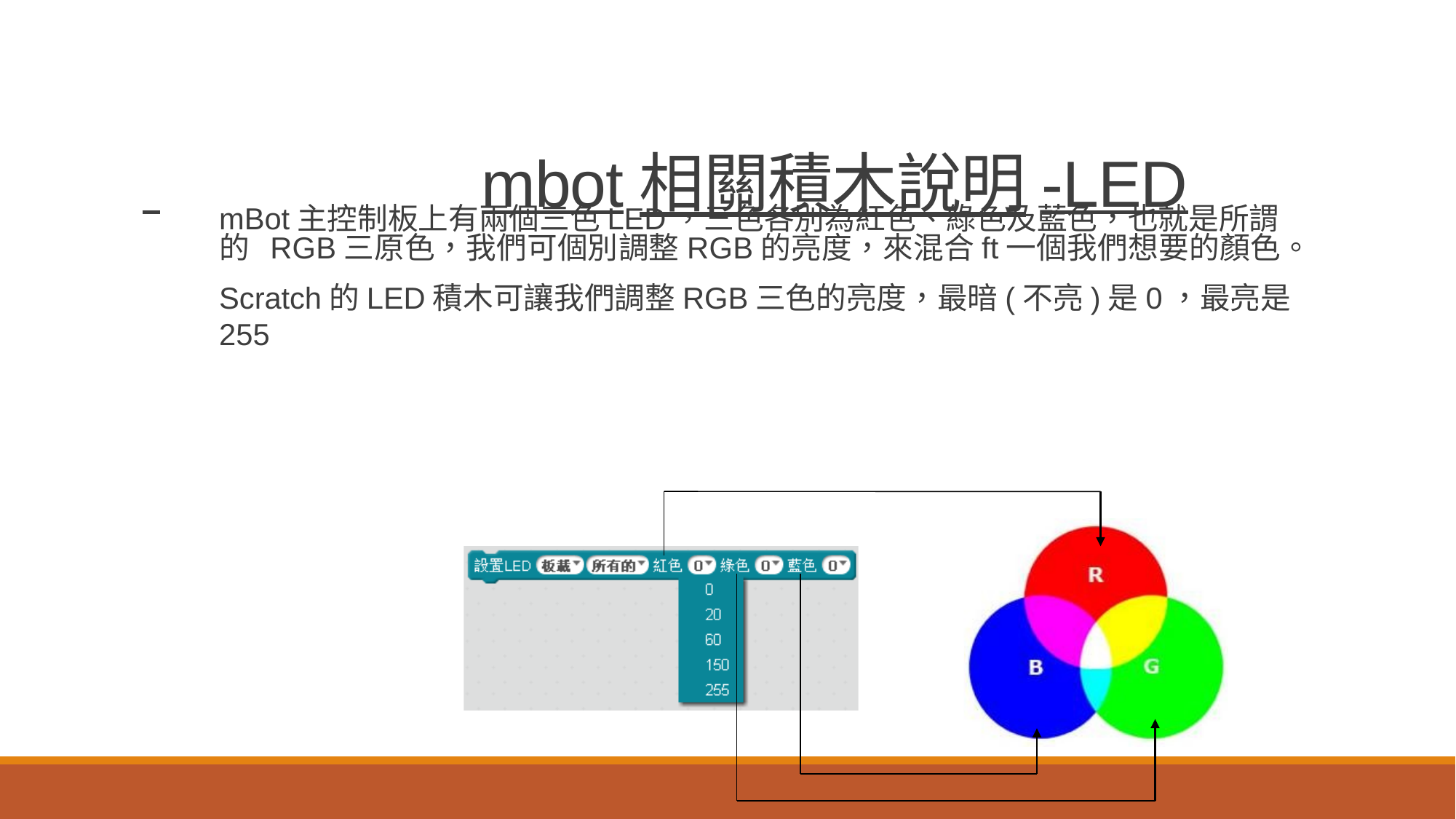

# mbot相關積木說明-LED
mBot主控制板上有兩個三色LED，三色各別為紅色、綠色及藍色，也就是所謂的  RGB三原色，我們可個別調整RGB的亮度，來混合ft一個我們想要的顏色。
Scratch的LED積木可讓我們調整RGB三色的亮度，最暗(不亮)是0，最亮是255